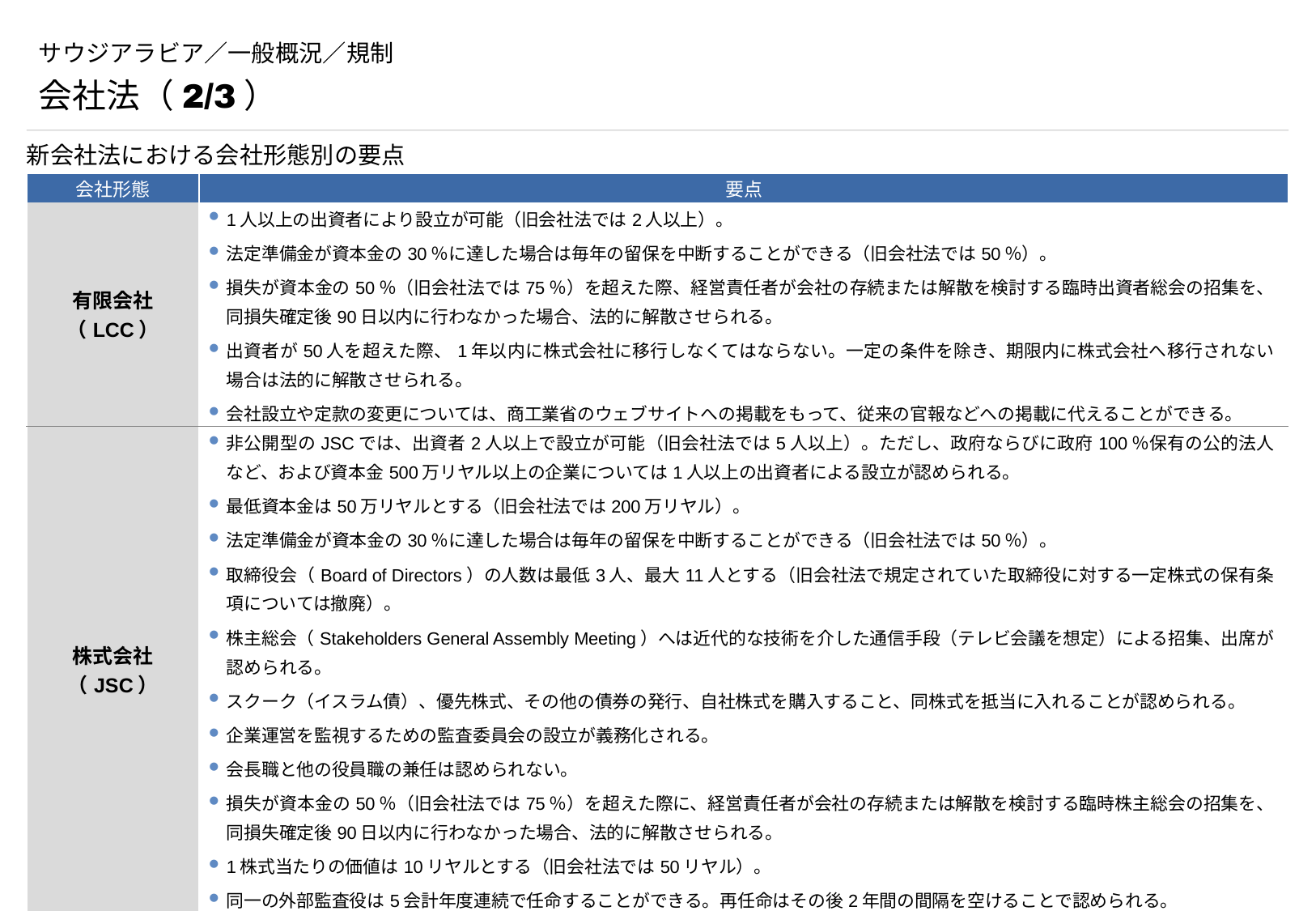

# サウジアラビア／一般概況／規制
会社法（2/3）
新会社法における会社形態別の要点
| 会社形態 | 要点 |
| --- | --- |
| 有限会社（LCC） | 1人以上の出資者により設立が可能（旧会社法では2人以上）。 法定準備金が資本金の30％に達した場合は毎年の留保を中断することができる（旧会社法では50％）。 損失が資本金の50％（旧会社法では75％）を超えた際、経営責任者が会社の存続または解散を検討する臨時出資者総会の招集を、同損失確定後90日以内に行わなかった場合、法的に解散させられる。 出資者が50人を超えた際、1年以内に株式会社に移行しなくてはならない。一定の条件を除き、期限内に株式会社へ移行されない場合は法的に解散させられる。 会社設立や定款の変更については、商工業省のウェブサイトへの掲載をもって、従来の官報などへの掲載に代えることができる。 |
| 株式会社（JSC） | 非公開型のJSCでは、出資者2人以上で設立が可能（旧会社法では5人以上）。ただし、政府ならびに政府100％保有の公的法人など、および資本金500万リヤル以上の企業については1人以上の出資者による設立が認められる。 最低資本金は50万リヤルとする（旧会社法では200万リヤル）。 法定準備金が資本金の30％に達した場合は毎年の留保を中断することができる（旧会社法では50％）。 取締役会（Board of Directors）の人数は最低3人、最大11人とする（旧会社法で規定されていた取締役に対する一定株式の保有条項については撤廃）。 株主総会（Stakeholders General Assembly Meeting）へは近代的な技術を介した通信手段（テレビ会議を想定）による招集、出席が認められる。 スクーク（イスラム債）、優先株式、その他の債券の発行、自社株式を購入すること、同株式を抵当に入れることが認められる。 企業運営を監視するための監査委員会の設立が義務化される。 会長職と他の役員職の兼任は認められない。 損失が資本金の50％（旧会社法では75％）を超えた際に、経営責任者が会社の存続または解散を検討する臨時株主総会の招集を、同損失確定後90日以内に行わなかった場合、法的に解散させられる。 1株式当たりの価値は10リヤルとする（旧会社法では50リヤル）。 同一の外部監査役は5会計年度連続で任命することができる。再任命はその後2年間の間隔を空けることで認められる。 |
| 外国企業の支店 | 商工業省に対し、会計基準を満たし、かつ認可外部監査機関の監査を受けた財務諸表（Financial Statement）を会計年度終了後6ヵ月以内に提出しなくてはならない。 |
（出所）JETRO ホームページ